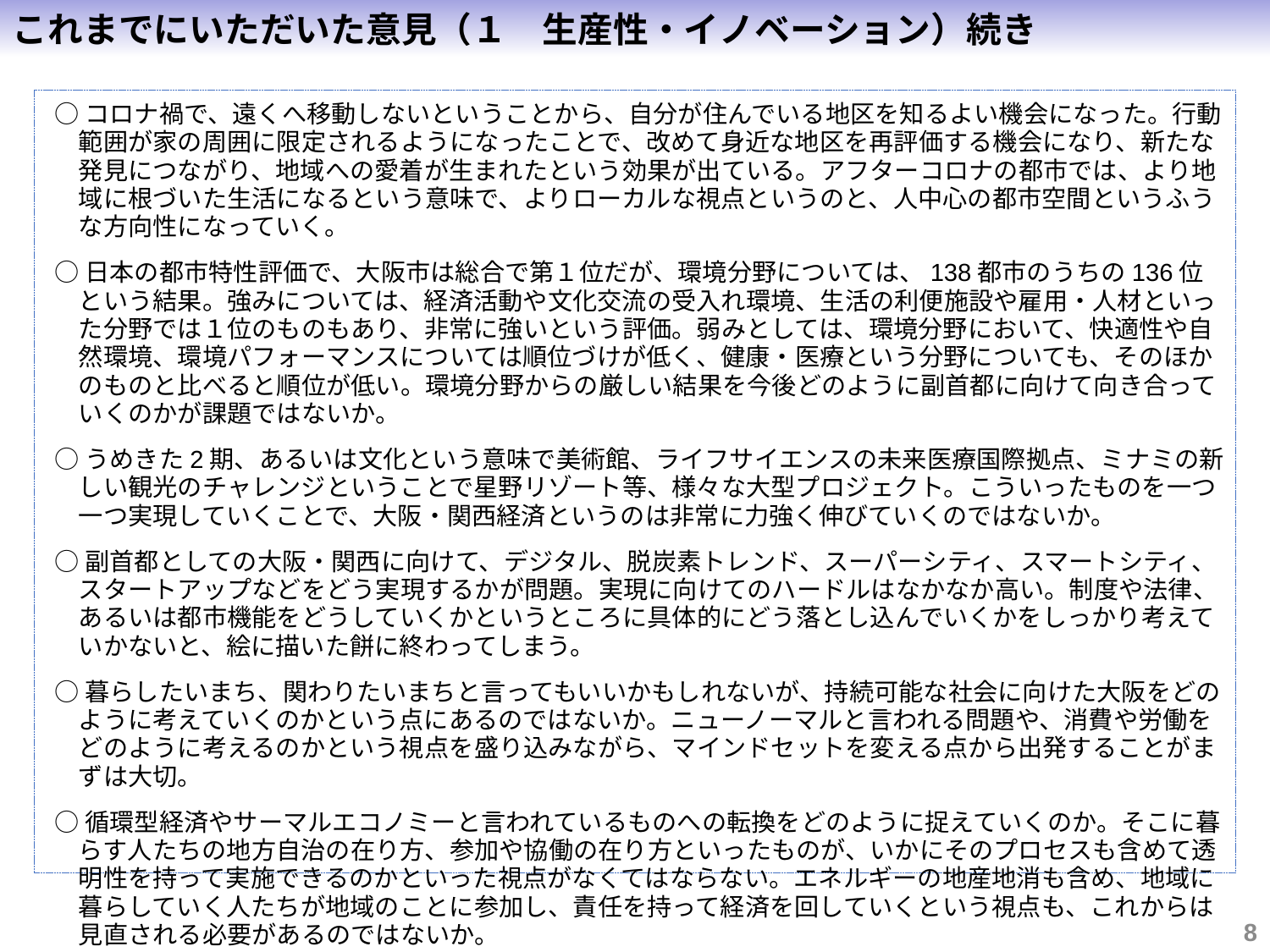

これまでにいただいた意見（１　生産性・イノベーション）続き
○コロナ禍で、遠くへ移動しないということから、自分が住んでいる地区を知るよい機会になった。行動範囲が家の周囲に限定されるようになったことで、改めて身近な地区を再評価する機会になり、新たな発見につながり、地域への愛着が生まれたという効果が出ている。アフターコロナの都市では、より地域に根づいた生活になるという意味で、よりローカルな視点というのと、人中心の都市空間というふうな方向性になっていく。
○日本の都市特性評価で、大阪市は総合で第１位だが、環境分野については、138都市のうちの136位という結果。強みについては、経済活動や文化交流の受入れ環境、生活の利便施設や雇用・人材といった分野では１位のものもあり、非常に強いという評価。弱みとしては、環境分野において、快適性や自然環境、環境パフォーマンスについては順位づけが低く、健康・医療という分野についても、そのほかのものと比べると順位が低い。環境分野からの厳しい結果を今後どのように副首都に向けて向き合っていくのかが課題ではないか。
○うめきた2期、あるいは文化という意味で美術館、ライフサイエンスの未来医療国際拠点、ミナミの新しい観光のチャレンジということで星野リゾート等、様々な大型プロジェクト。こういったものを一つ一つ実現していくことで、大阪・関西経済というのは非常に力強く伸びていくのではないか。
○副首都としての大阪・関西に向けて、デジタル、脱炭素トレンド、スーパーシティ、スマートシティ、スタートアップなどをどう実現するかが問題。実現に向けてのハードルはなかなか高い。制度や法律、あるいは都市機能をどうしていくかというところに具体的にどう落とし込んでいくかをしっかり考えていかないと、絵に描いた餅に終わってしまう。
○暮らしたいまち、関わりたいまちと言ってもいいかもしれないが、持続可能な社会に向けた大阪をどのように考えていくのかという点にあるのではないか。ニューノーマルと言われる問題や、消費や労働をどのように考えるのかという視点を盛り込みながら、マインドセットを変える点から出発することがまずは大切。
○循環型経済やサーマルエコノミーと言われているものへの転換をどのように捉えていくのか。そこに暮らす人たちの地方自治の在り方、参加や協働の在り方といったものが、いかにそのプロセスも含めて透明性を持って実施できるのかといった視点がなくてはならない。エネルギーの地産地消も含め、地域に暮らしていく人たちが地域のことに参加し、責任を持って経済を回していくという視点も、これからは見直される必要があるのではないか。
8